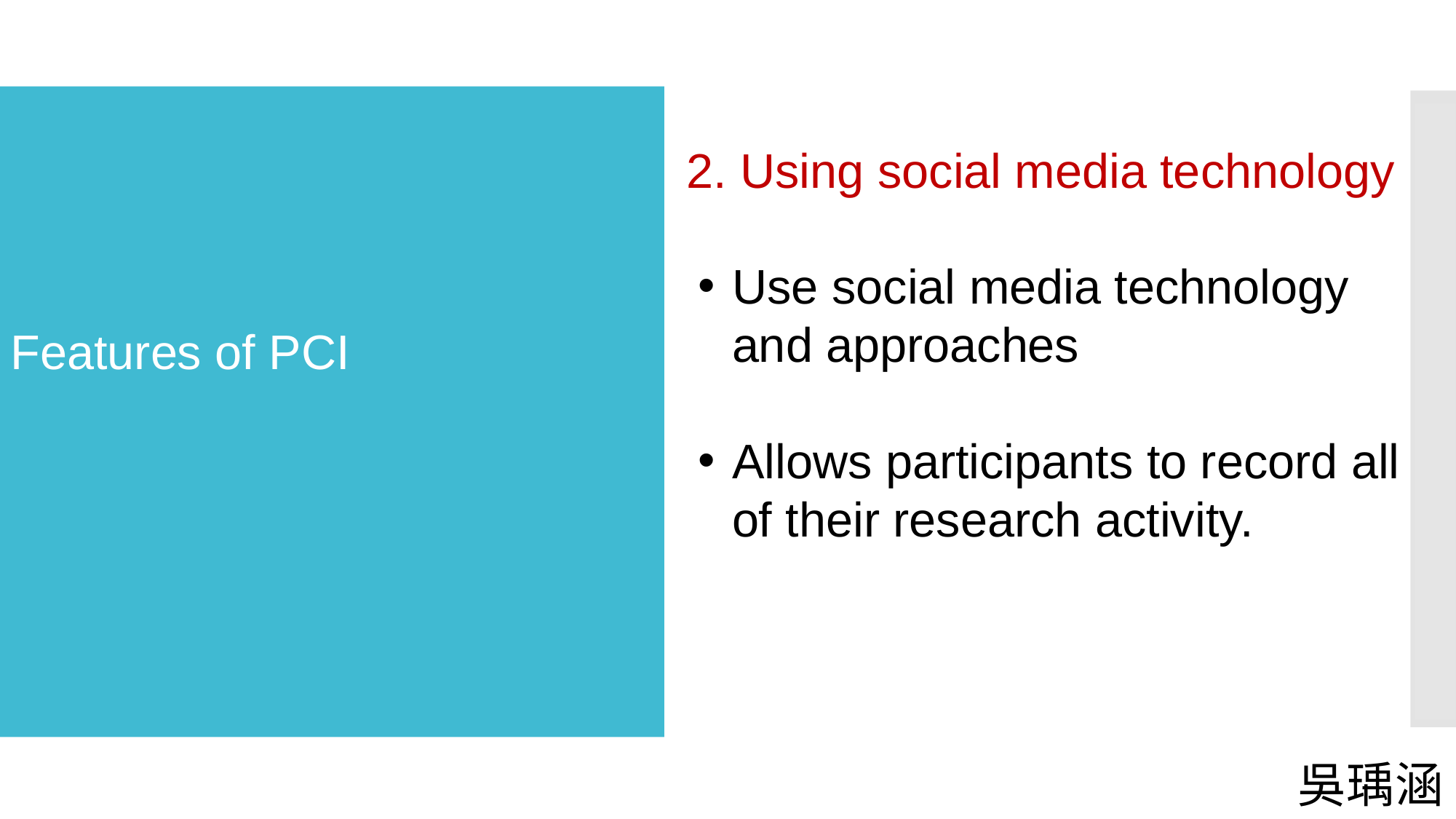

#
2. Using social media technology
Use social media technology and approaches

Allows participants to record all of their research activity.
Features of PCI
吳瑀涵